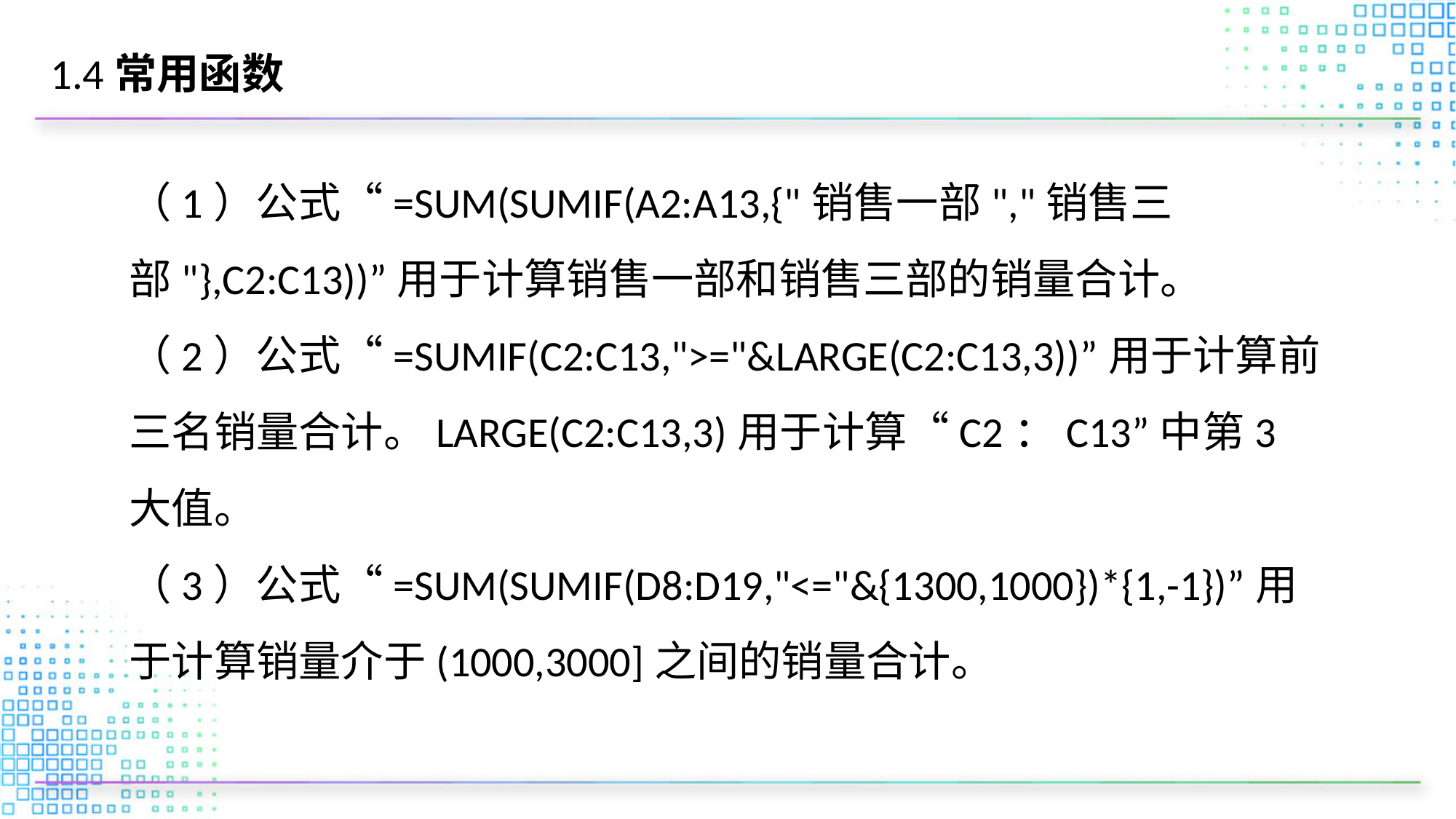

# 1.4常用函数
（1）公式“=SUM(SUMIF(A2:A13,{"销售一部","销售三部"},C2:C13))”用于计算销售一部和销售三部的销量合计。
（2）公式“=SUMIF(C2:C13,">="&LARGE(C2:C13,3))”用于计算前三名销量合计。LARGE(C2:C13,3)用于计算“C2：C13”中第3大值。
（3）公式“=SUM(SUMIF(D8:D19,"<="&{1300,1000})*{1,-1})”用于计算销量介于(1000,3000]之间的销量合计。